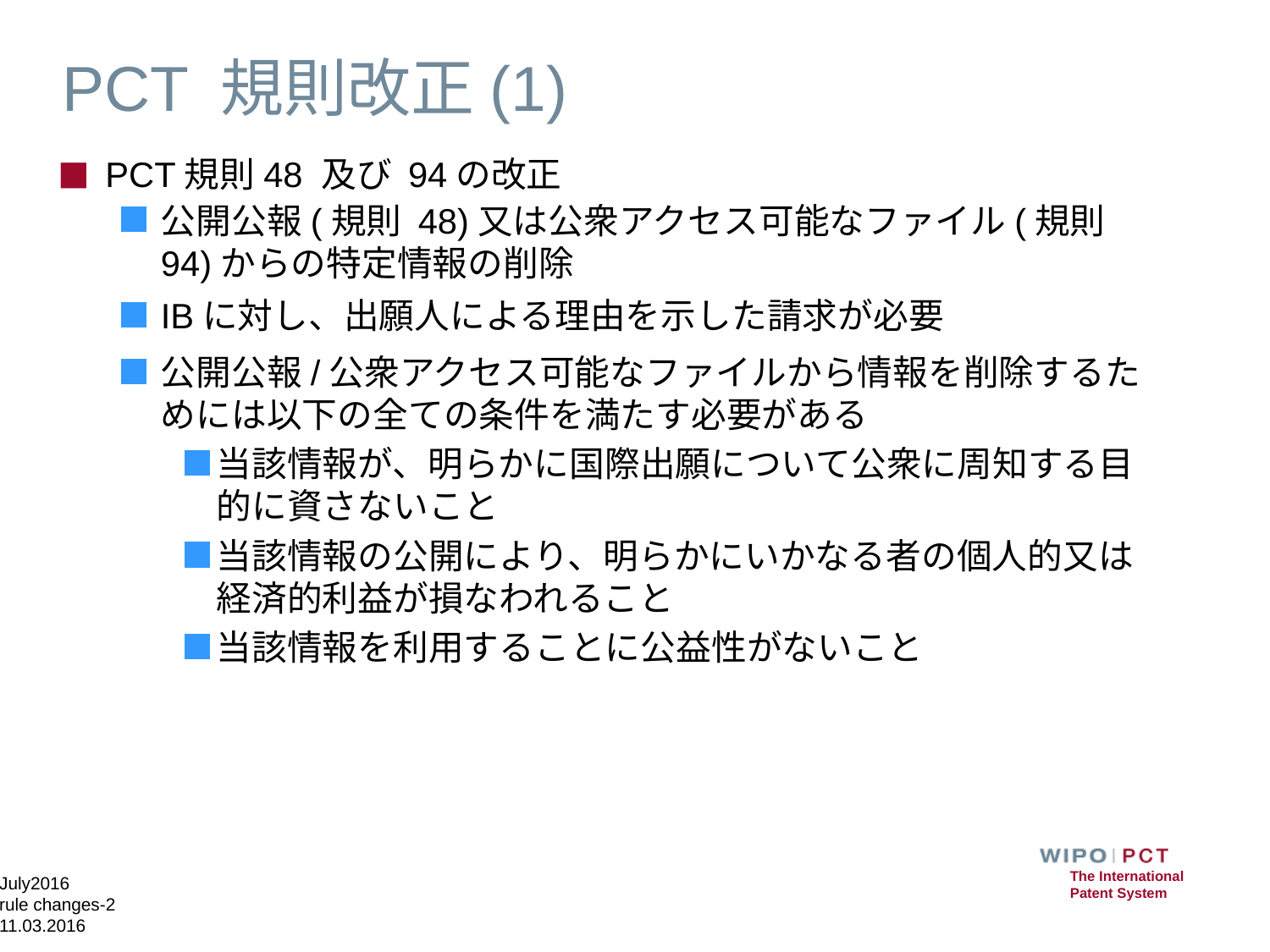

# PCT 規則改正(1)
PCT規則48 及び 94の改正
公開公報(規則 48)又は公衆アクセス可能なファイル(規則94)からの特定情報の削除
IBに対し、出願人による理由を示した請求が必要
公開公報/公衆アクセス可能なファイルから情報を削除するためには以下の全ての条件を満たす必要がある
当該情報が、明らかに国際出願について公衆に周知する目的に資さないこと
当該情報の公開により、明らかにいかなる者の個人的又は経済的利益が損なわれること
当該情報を利用することに公益性がないこと